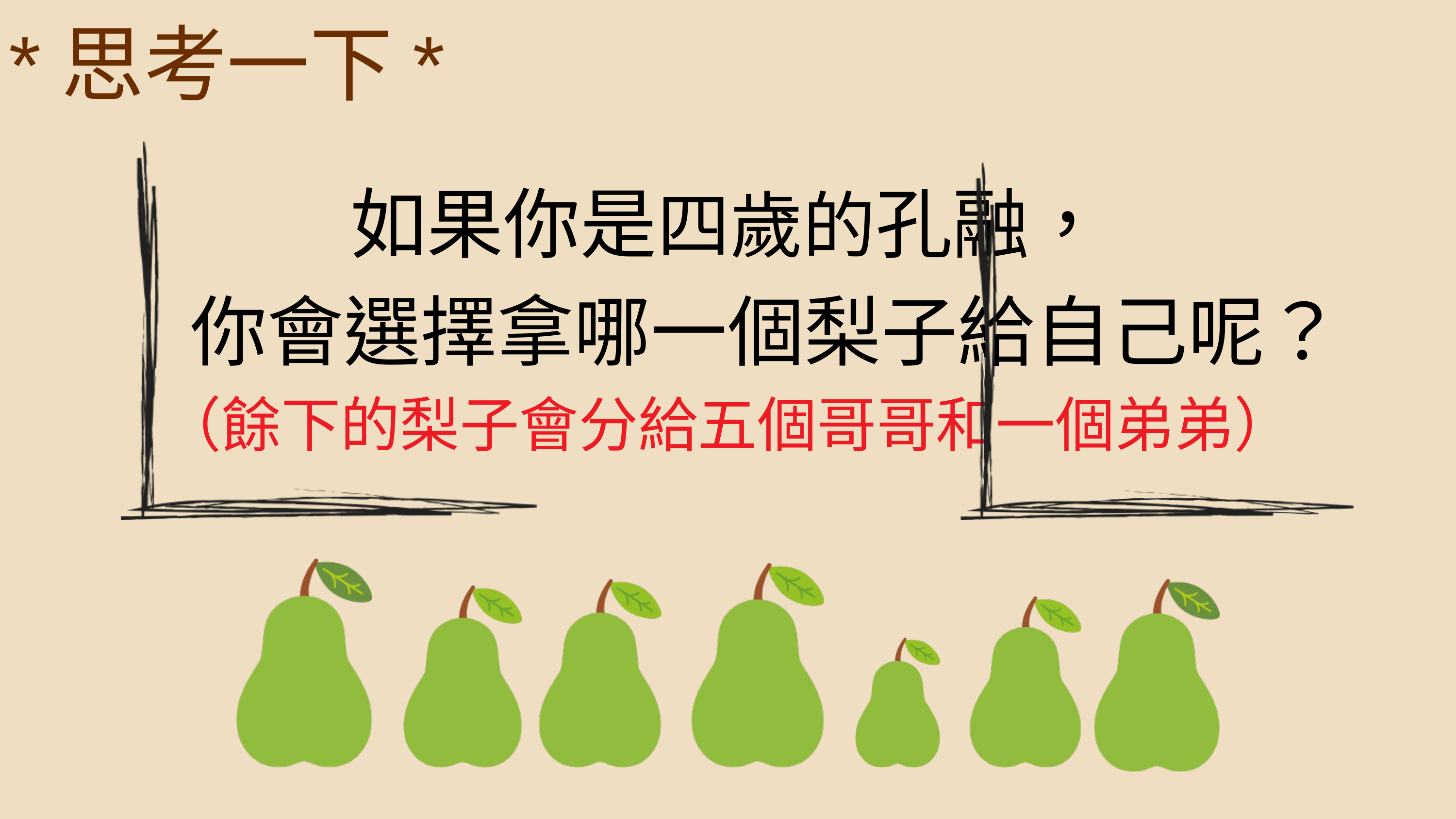

*思考一下*

如果你是四歲的孔融，
你會選擇拿哪一個梨子給自己呢？
（餘下的梨子會分給五個哥哥和一個弟弟）